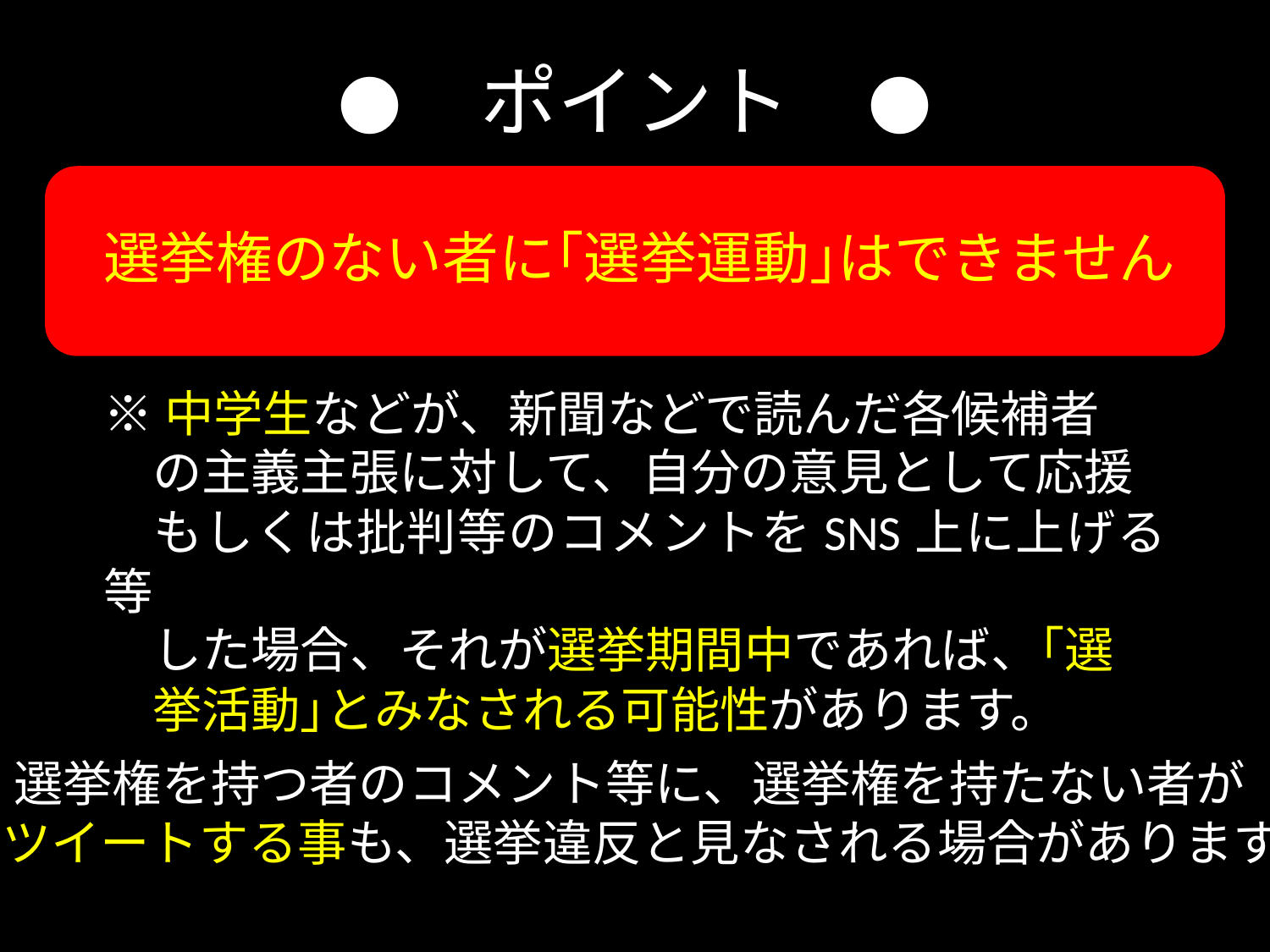

●　ポイント　●

選挙権のない者に｢選挙運動｣はできません
※中学生などが、新聞などで読んだ各候補者
　の主義主張に対して、自分の意見として応援
　もしくは批判等のコメントをSNS上に上げる等
　した場合、それが選挙期間中であれば、｢選
　挙活動｣とみなされる可能性があります。
※選挙権を持つ者のコメント等に、選挙権を持たない者が
リツイートする事も、選挙違反と見なされる場合があります。